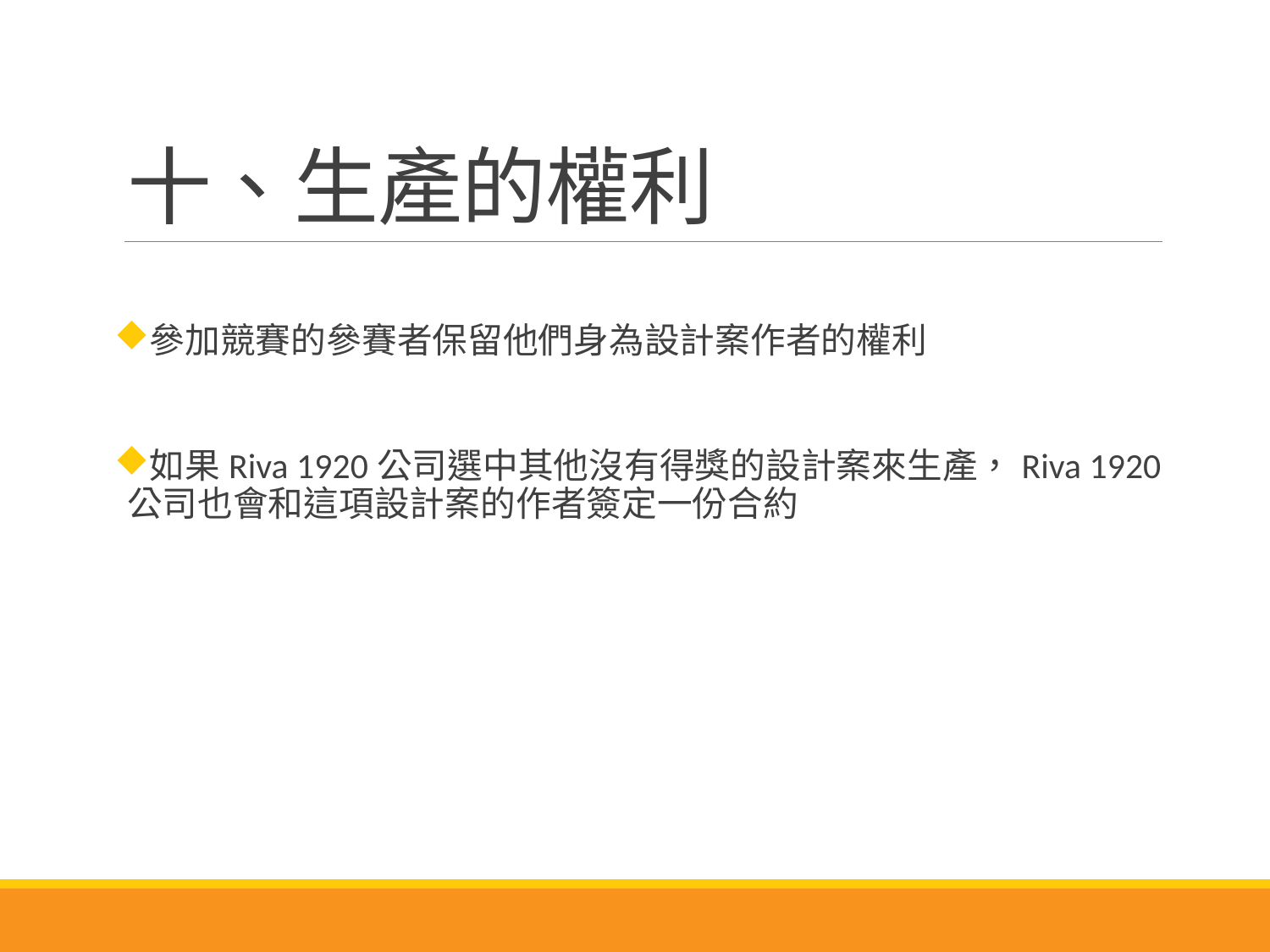

# 十、生產的權利
參加競賽的參賽者保留他們身為設計案作者的權利

如果Riva 1920公司選中其他沒有得獎的設計案來生產，Riva 1920公司也會和這項設計案的作者簽定一份合約